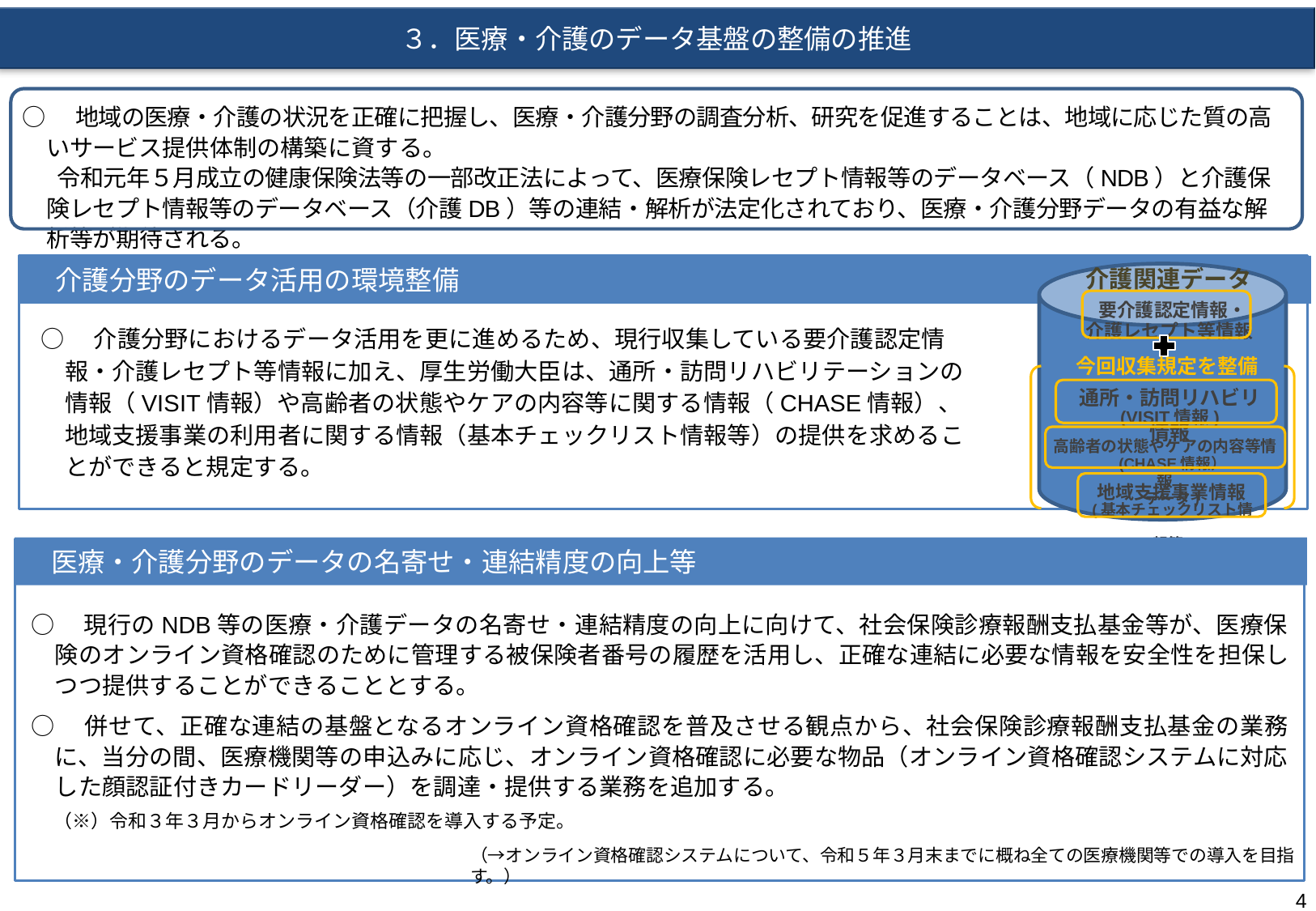

３．医療・介護のデータ基盤の整備の推進

○　地域の医療・介護の状況を正確に把握し、医療・介護分野の調査分析、研究を促進することは、地域に応じた質の高いサービス提供体制の構築に資する。
  令和元年５月成立の健康保険法等の一部改正法によって、医療保険レセプト情報等のデータベース（NDB）と介護保険レセプト情報等のデータベース（介護DB）等の連結・解析が法定化されており、医療・介護分野データの有益な解析等が期待される。
介護関連データ
　介護分野のデータ活用の環境整備

要介護認定情報・
介護レセプト等情報

○　介護分野におけるデータ活用を更に進めるため、現行収集している要介護認定情報・介護レセプト等情報に加え、厚生労働大臣は、通所・訪問リハビリテーションの情報（VISIT情報）や高齢者の状態やケアの内容等に関する情報（CHASE情報）、地域支援事業の利用者に関する情報（基本チェックリスト情報等）の提供を求めることができると規定する。

今回収集規定を整備

通所・訪問リハビリ情報
(VISIT情報)

高齢者の状態やケアの内容等情報
(CHASE情報）
データ)

地域支援事業情報
(基本チェックリスト情報等)

　医療・介護分野のデータの名寄せ・連結精度の向上等

○　現行のNDB等の医療・介護データの名寄せ・連結精度の向上に向けて、社会保険診療報酬支払基金等が、医療保険のオンライン資格確認のために管理する被保険者番号の履歴を活用し、正確な連結に必要な情報を安全性を担保しつつ提供することができることとする。
○　併せて、正確な連結の基盤となるオンライン資格確認を普及させる観点から、社会保険診療報酬支払基金の業務に、当分の間、医療機関等の申込みに応じ、オンライン資格確認に必要な物品（オンライン資格確認システムに対応した顔認証付きカードリーダー）を調達・提供する業務を追加する。
（※）令和３年３月からオンライン資格確認を導入する予定。
（→オンライン資格確認システムについて、令和５年３月末までに概ね全ての医療機関等での導入を目指す。）
4